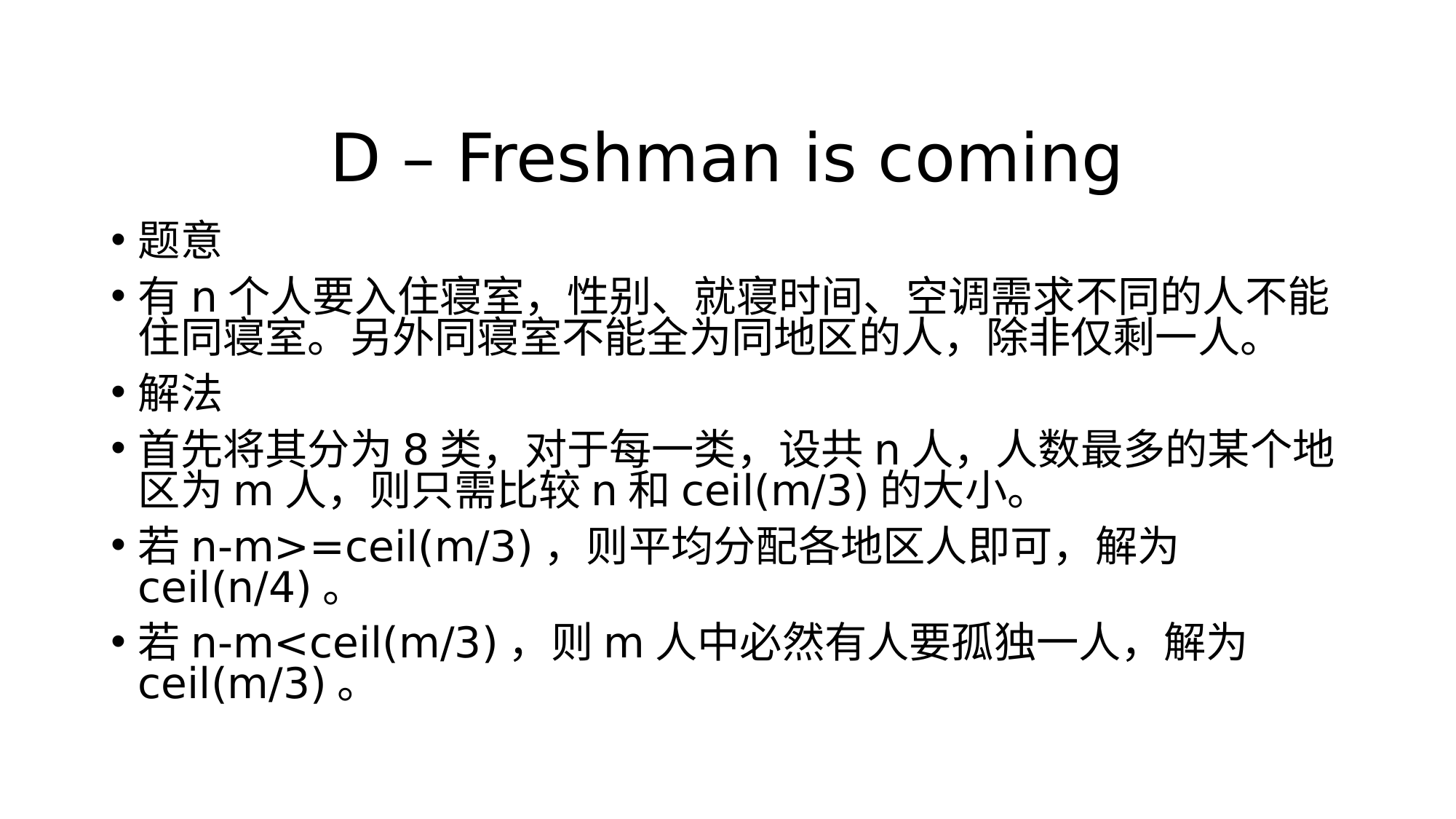

# D – Freshman is coming
题意
有n个人要入住寝室，性别、就寝时间、空调需求不同的人不能住同寝室。另外同寝室不能全为同地区的人，除非仅剩一人。
解法
首先将其分为8类，对于每一类，设共n人，人数最多的某个地区为m人，则只需比较n和ceil(m/3)的大小。
若n-m>=ceil(m/3)，则平均分配各地区人即可，解为ceil(n/4)。
若n-m<ceil(m/3)，则m人中必然有人要孤独一人，解为ceil(m/3)。